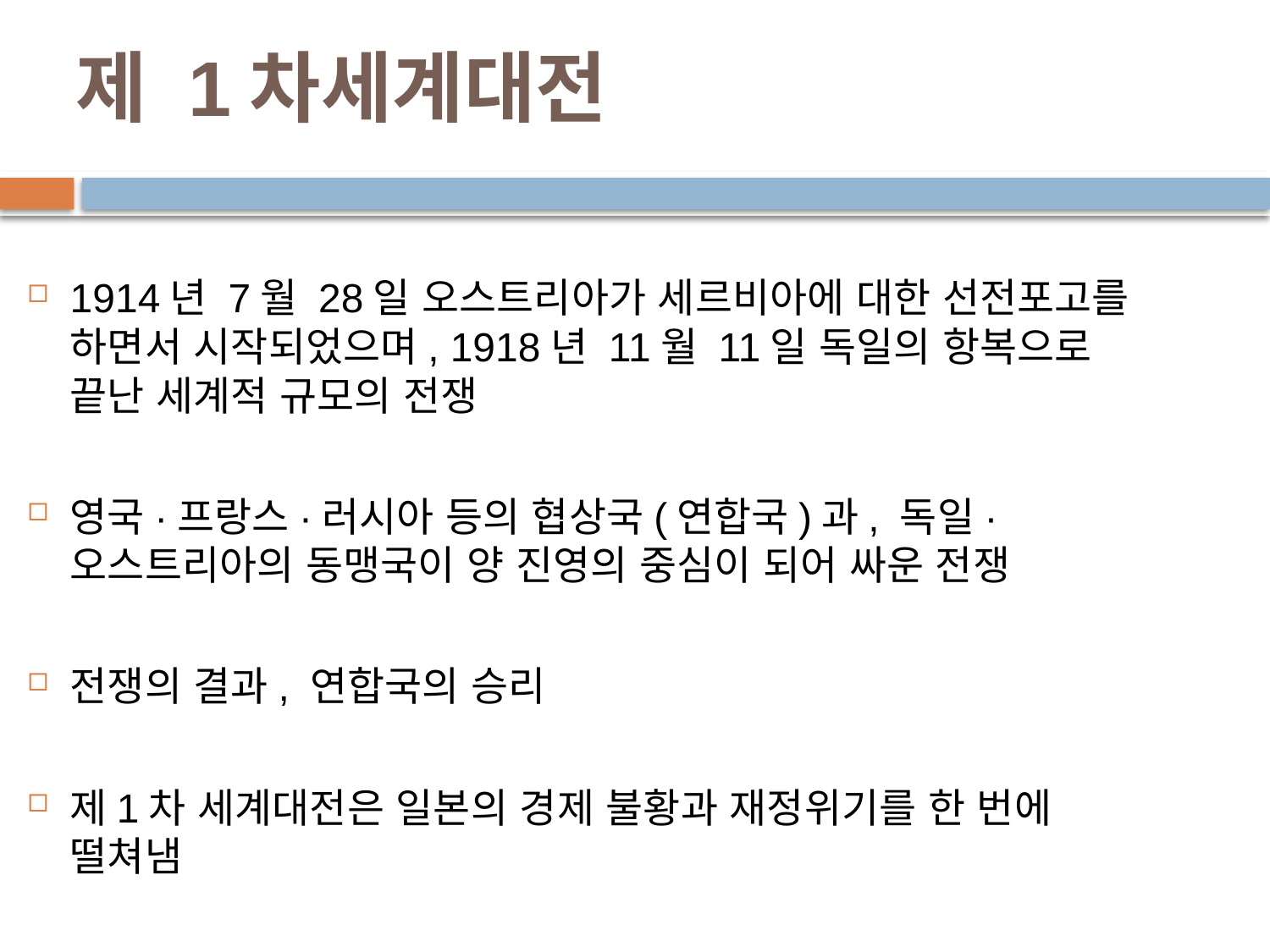

# 제 1차세계대전

1914년 7월 28일 오스트리아가 세르비아에 대한 선전포고를 하면서 시작되었으며, 1918년 11월 11일 독일의 항복으로 끝난 세계적 규모의 전쟁

영국·프랑스·러시아 등의 협상국(연합국)과, 독일·오스트리아의 동맹국이 양 진영의 중심이 되어 싸운 전쟁

전쟁의 결과, 연합국의 승리

제1차 세계대전은 일본의 경제 불황과 재정위기를 한 번에 떨쳐냄